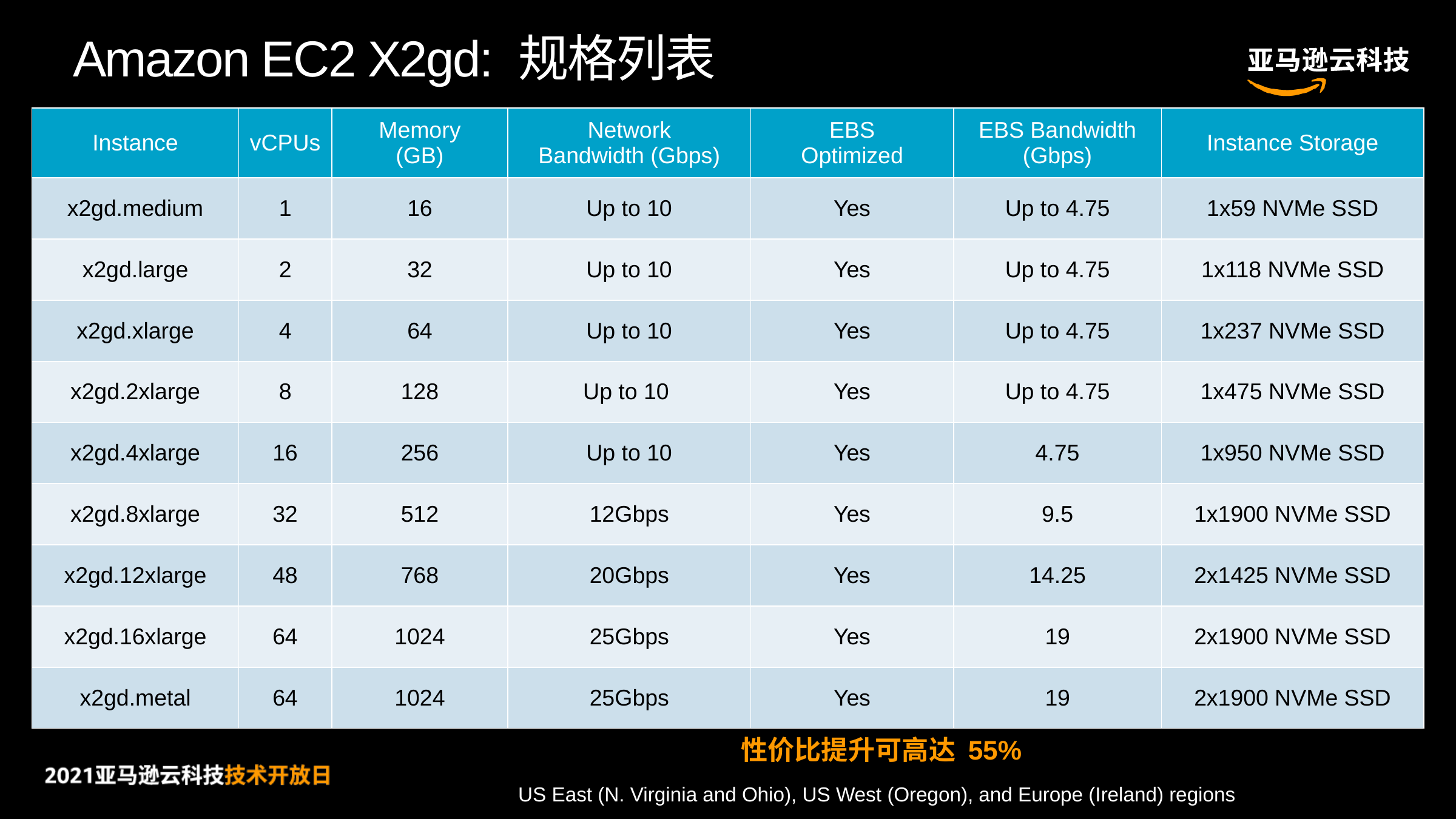

# Amazon EC2 X2gd: 规格列表
| Instance | vCPUs | Memory (GB) | Network Bandwidth (Gbps) | EBS Optimized | EBS Bandwidth (Gbps) | Instance Storage |
| --- | --- | --- | --- | --- | --- | --- |
| x2gd.medium | 1 | 16 | Up to 10 | Yes | Up to 4.75 | 1x59 NVMe SSD |
| x2gd.large | 2 | 32 | Up to 10 | Yes | Up to 4.75 | 1x118 NVMe SSD |
| x2gd.xlarge | 4 | 64 | Up to 10 | Yes | Up to 4.75 | 1x237 NVMe SSD |
| x2gd.2xlarge | 8 | 128 | Up to 10 | Yes | Up to 4.75 | 1x475 NVMe SSD |
| x2gd.4xlarge | 16 | 256 | Up to 10 | Yes | 4.75 | 1x950 NVMe SSD |
| x2gd.8xlarge | 32 | 512 | 12Gbps | Yes | 9.5 | 1x1900 NVMe SSD |
| x2gd.12xlarge | 48 | 768 | 20Gbps | Yes | 14.25 | 2x1425 NVMe SSD |
| x2gd.16xlarge | 64 | 1024 | 25Gbps | Yes | 19 | 2x1900 NVMe SSD |
| x2gd.metal | 64 | 1024 | 25Gbps | Yes | 19 | 2x1900 NVMe SSD |
与当前基于 x86 的 X1 实例相比，性价比提升可高达 55%
 US East (N. Virginia and Ohio), US West (Oregon), and Europe (Ireland) regions